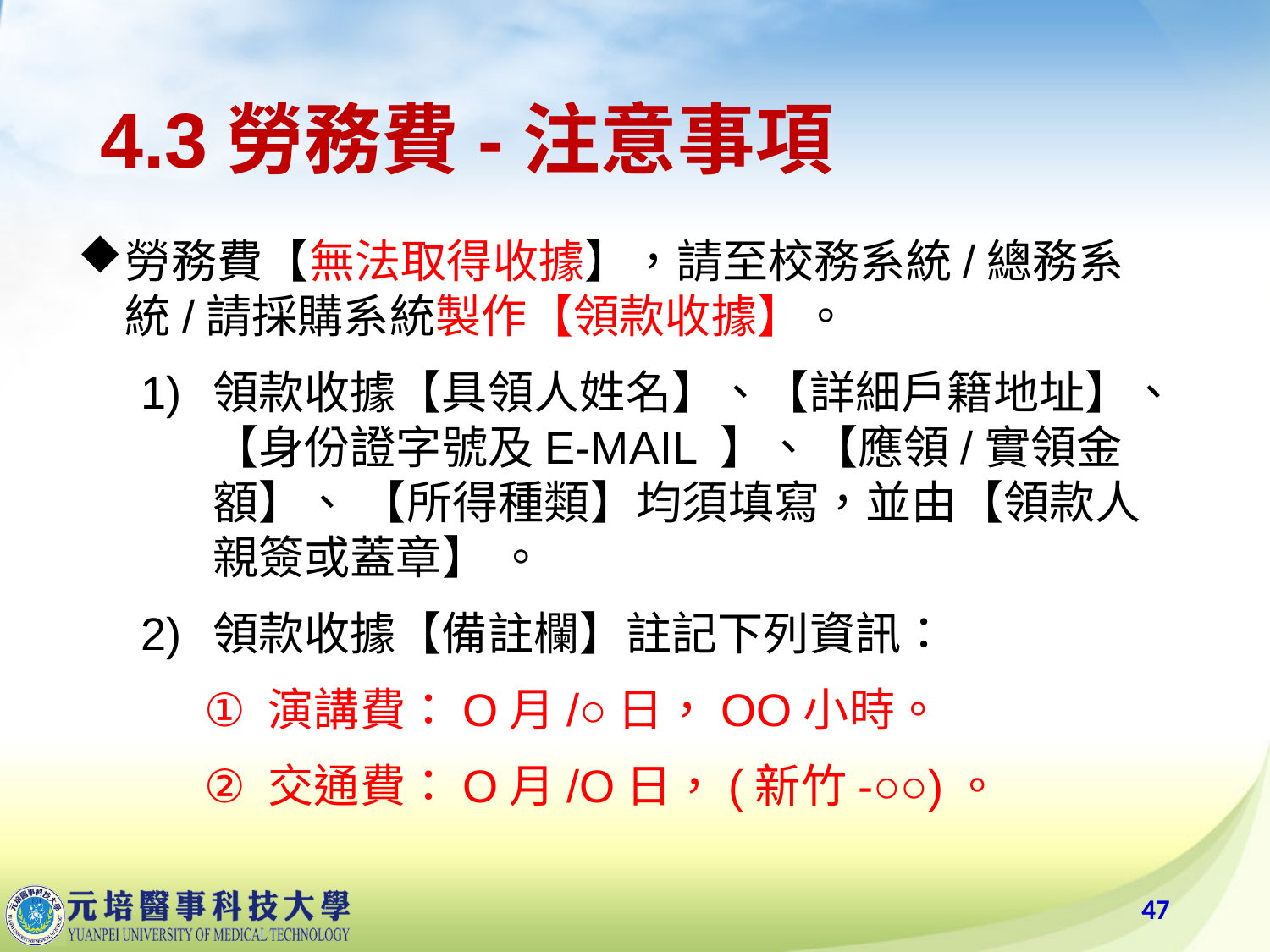

# 4.3勞務費-注意事項
勞務費【無法取得收據】，請至校務系統/總務系統/請採購系統製作【領款收據】。
領款收據【具領人姓名】、【詳細戶籍地址】、【身份證字號及E-MAIL 】、【應領/實領金額】、 【所得種類】均須填寫，並由【領款人親簽或蓋章】 。
領款收據【備註欄】註記下列資訊：
演講費：O月/○日，OO小時。
交通費：O月/O日，(新竹-○○)。

47